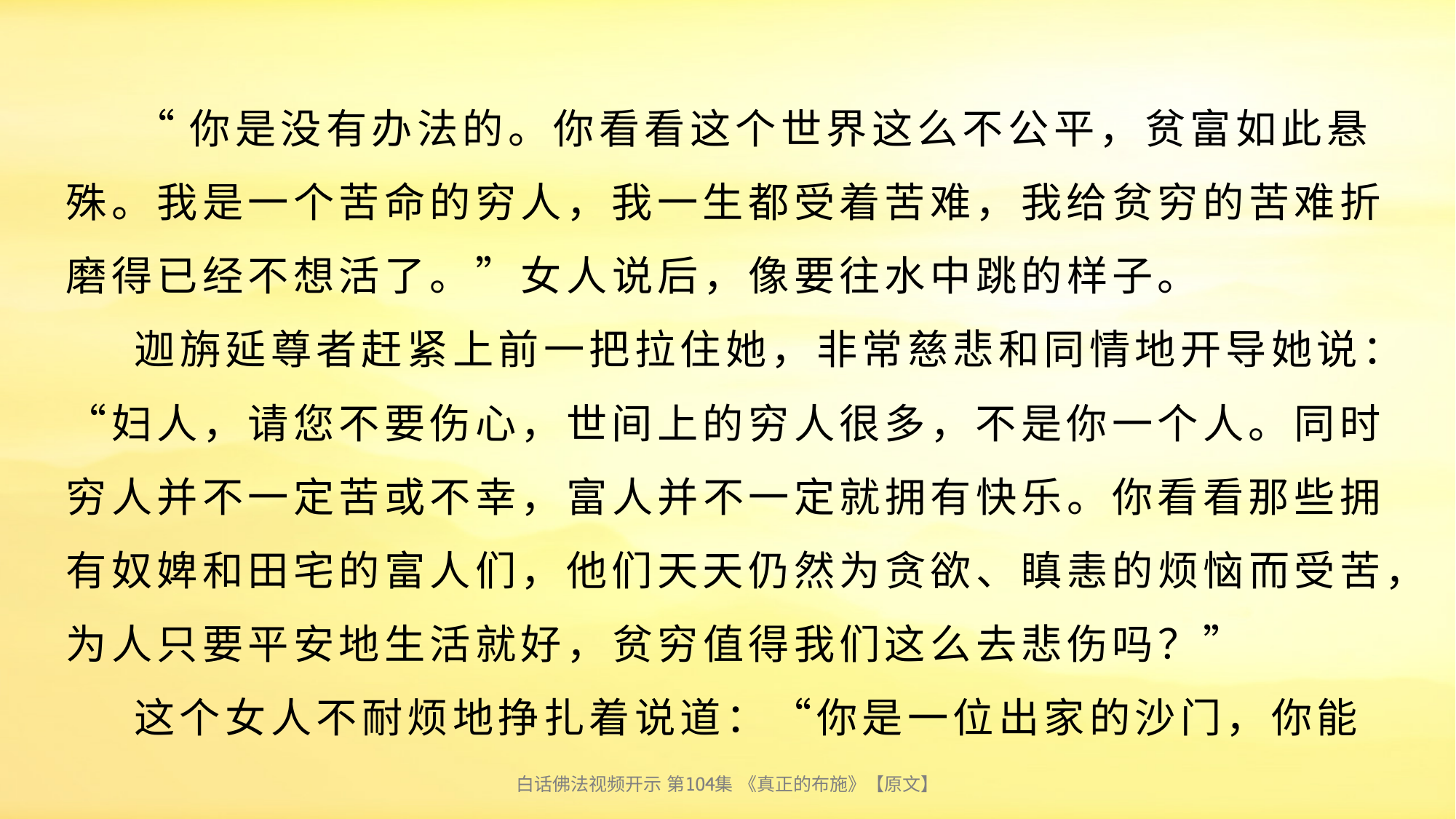

# “你是没有办法的。你看看这个世界这么不公平，贫富如此悬殊。我是一个苦命的穷人，我一生都受着苦难，我给贫穷的苦难折磨得已经不想活了。”女人说后，像要往水中跳的样子。 迦旃延尊者赶紧上前一把拉住她，非常慈悲和同情地开导她说：“妇人，请您不要伤心，世间上的穷人很多，不是你一个人。同时穷人并不一定苦或不幸，富人并不一定就拥有快乐。你看看那些拥有奴婢和田宅的富人们，他们天天仍然为贪欲、瞋恚的烦恼而受苦，为人只要平安地生活就好，贫穷值得我们这么去悲伤吗？” 这个女人不耐烦地挣扎着说道：“你是一位出家的沙门，你能
白话佛法视频开示 第104集 《真正的布施》【原文】